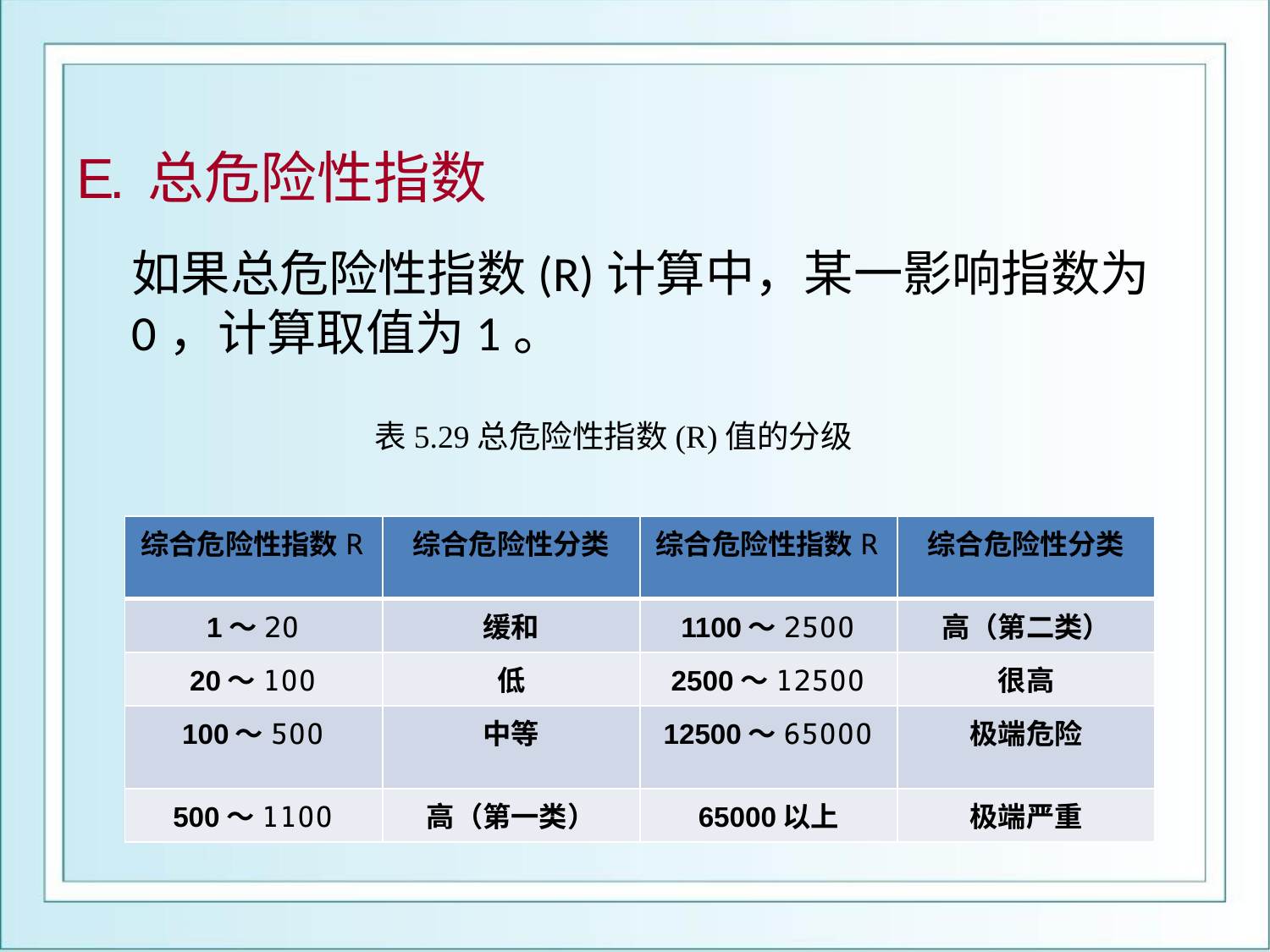

总危险性指数
如果总危险性指数(R)计算中，某一影响指数为0，计算取值为1。
表5.29总危险性指数(R)值的分级
| 综合危险性指数R | 综合危险性分类 | 综合危险性指数R | 综合危险性分类 |
| --- | --- | --- | --- |
| 1～20 | 缓和 | 1100～2500 | 高（第二类） |
| 20～100 | 低 | 2500～12500 | 很高 |
| 100～500 | 中等 | 12500～65000 | 极端危险 |
| 500～1100 | 高（第一类） | 65000以上 | 极端严重 |